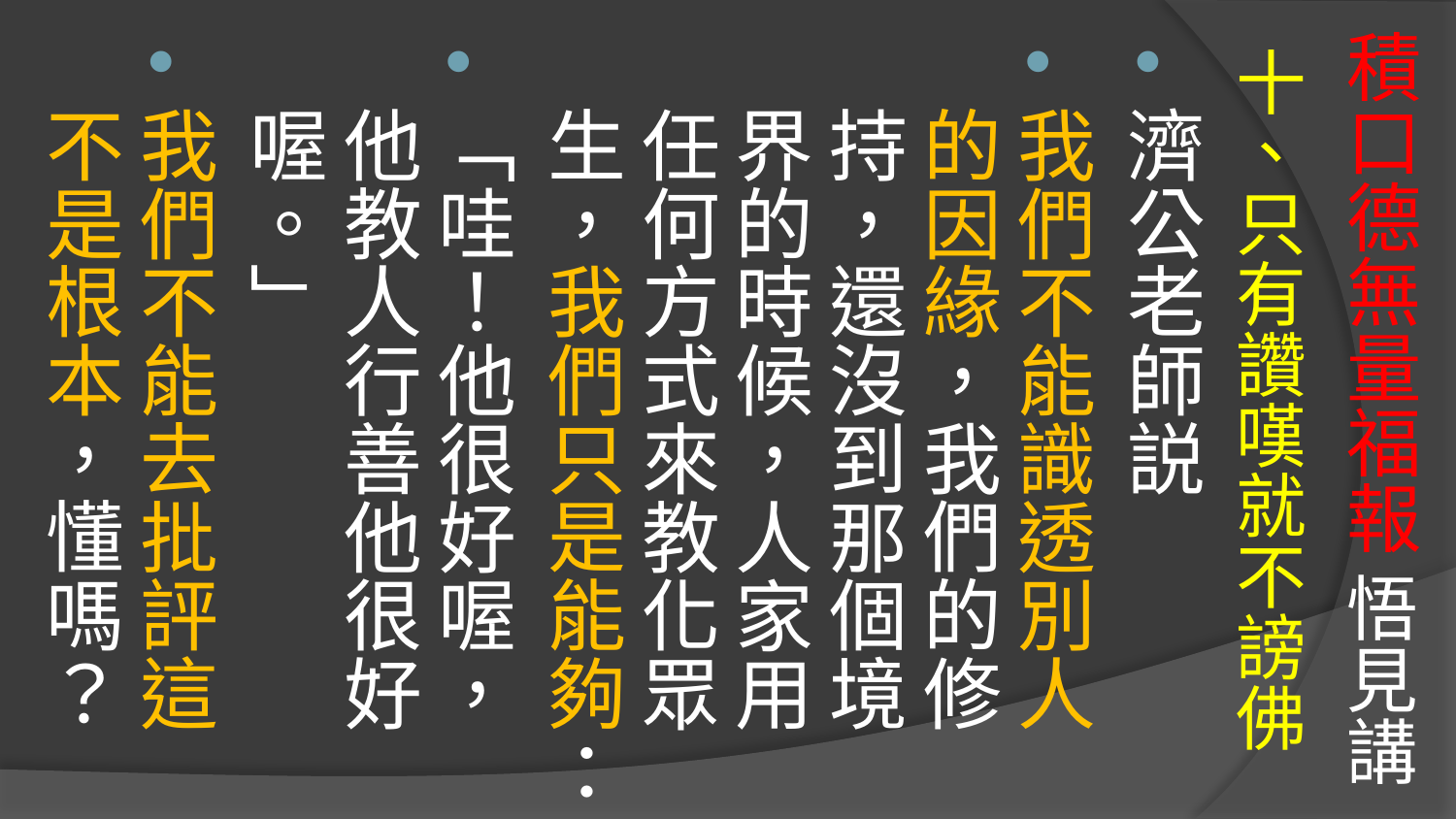

# 積口德無量福報 悟見講
十、只有讚嘆就不謗佛
濟公老師説
我們不能識透別人的因緣，我們的修持，還沒到那個境界的時候，人家用任何方式來教化眾生，我們只是能夠：
「哇！他很好喔，他教人行善他很好喔。」
我們不能去批評這不是根本，懂嗎？